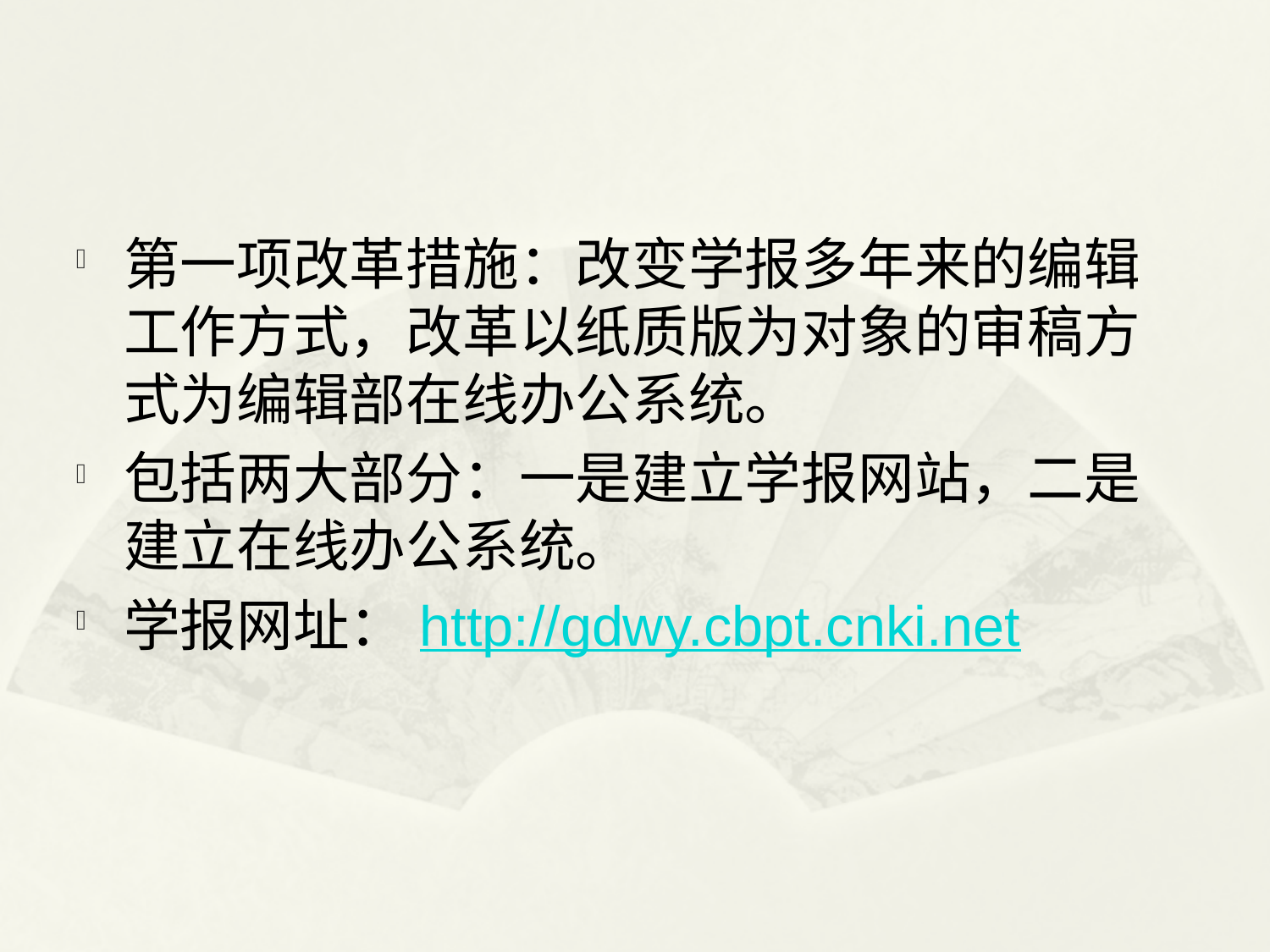

第一项改革措施：改变学报多年来的编辑工作方式，改革以纸质版为对象的审稿方式为编辑部在线办公系统。
包括两大部分：一是建立学报网站，二是建立在线办公系统。
学报网址：http://gdwy.cbpt.cnki.net